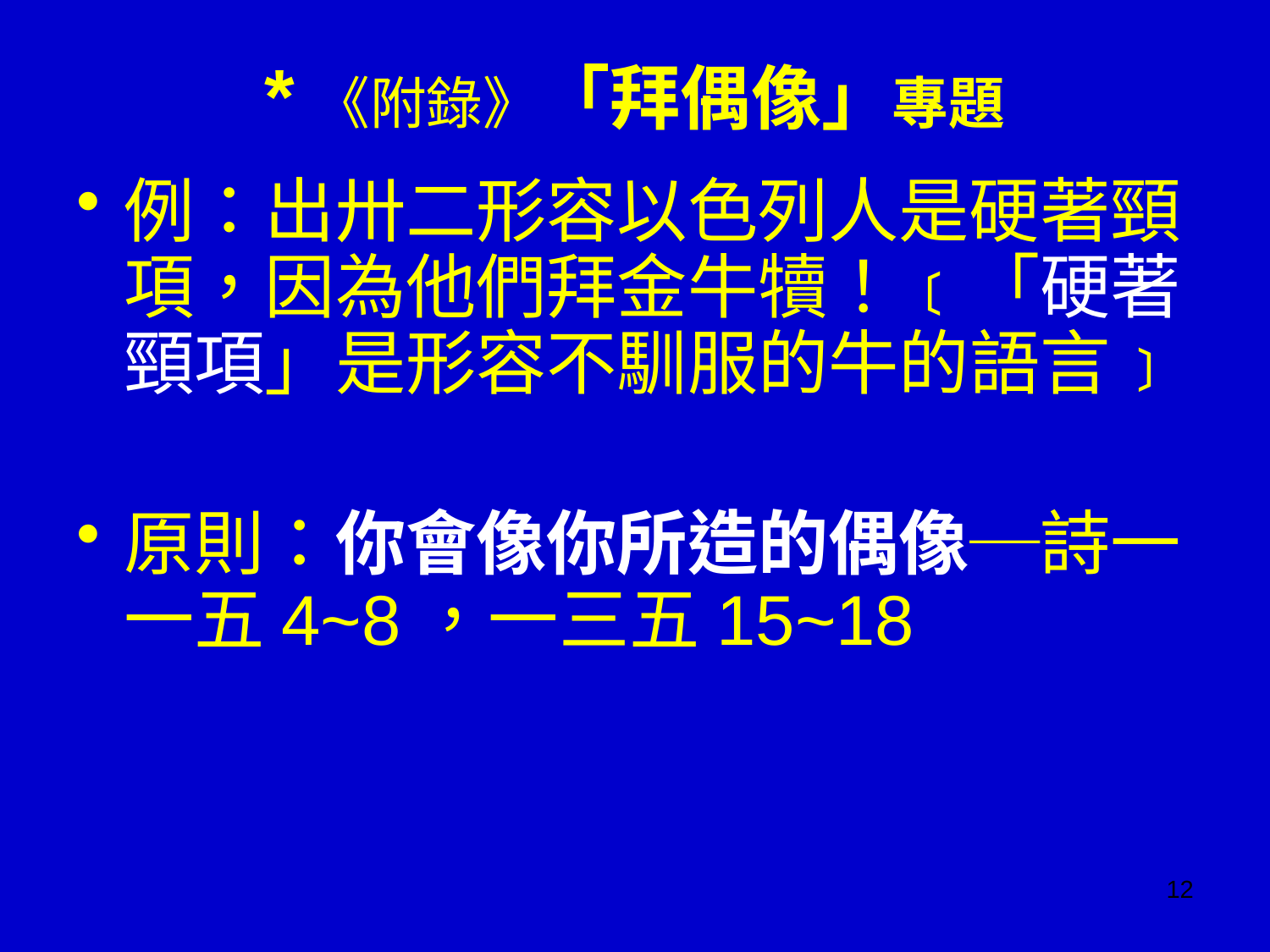

# *《附錄》「拜偶像」專題
例：出卅二形容以色列人是硬著頸項，因為他們拜金牛犢！﹝「硬著頸項」是形容不馴服的牛的語言﹞

原則：你會像你所造的偶像─詩一一五4~8，一三五15~18
12